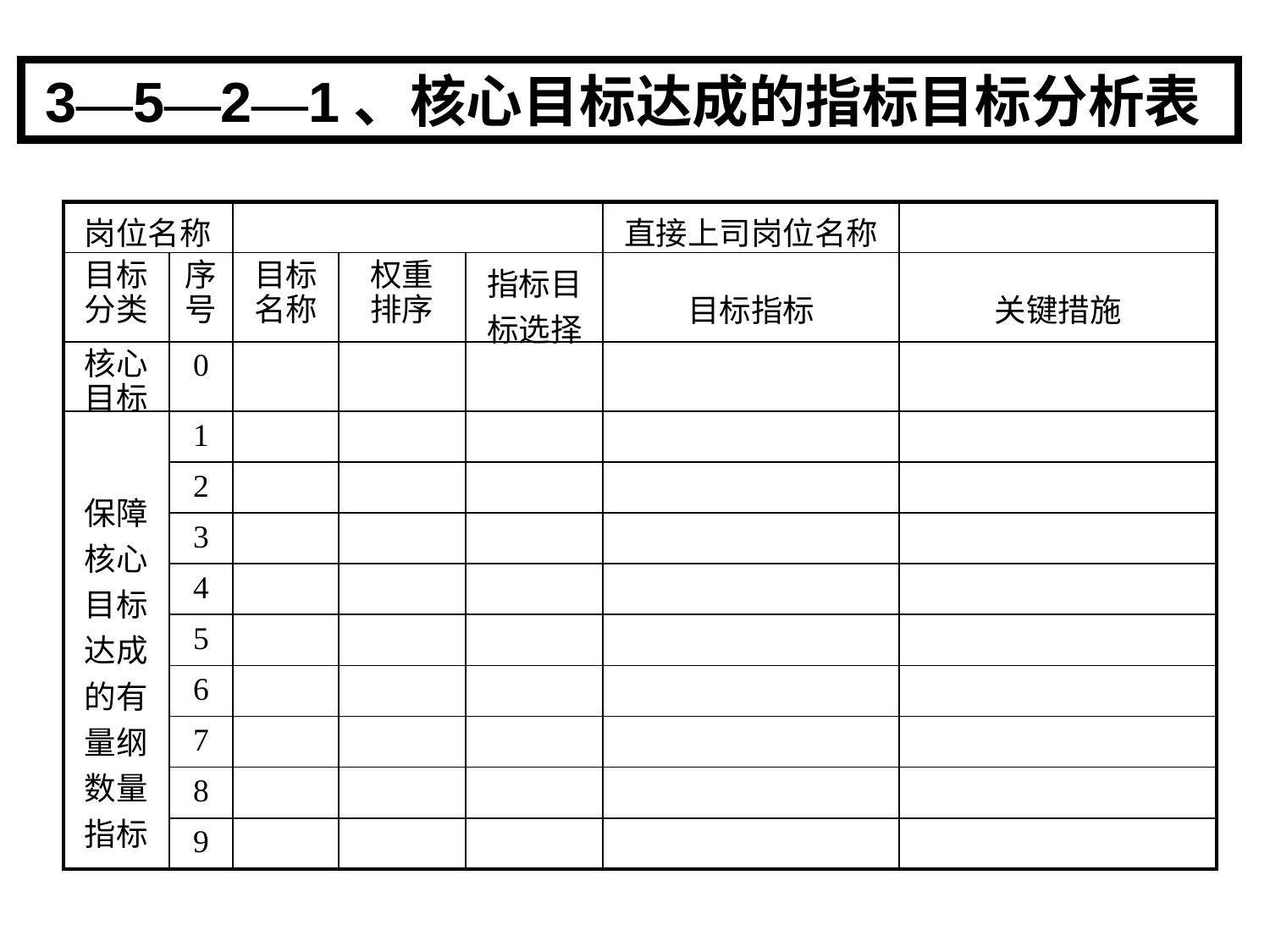

3—5—2—1、核心目标达成的指标目标分析表
| 岗位名称 |  |  |  |  | 直接上司岗位名称 |  |
| --- | --- | --- | --- | --- | --- | --- |
| 目标 分类 | 序 号 | 目标 名称 | 权重 排序 | 指标目标选择 | 目标指标 | 关键措施 |
| 核心 目标 | 0 |  |  |  |  |  |
| 保障核心目标达成 的有量纲数量指标 | 1 |  |  |  |  |  |
|  | 2 |  |  |  |  |  |
|  | 3 |  |  |  |  |  |
|  | 4 |  |  |  |  |  |
|  | 5 |  |  |  |  |  |
|  | 6 |  |  |  |  |  |
|  | 7 |  |  |  |  |  |
|  | 8 |  |  |  |  |  |
|  | 9 |  |  |  |  |  |